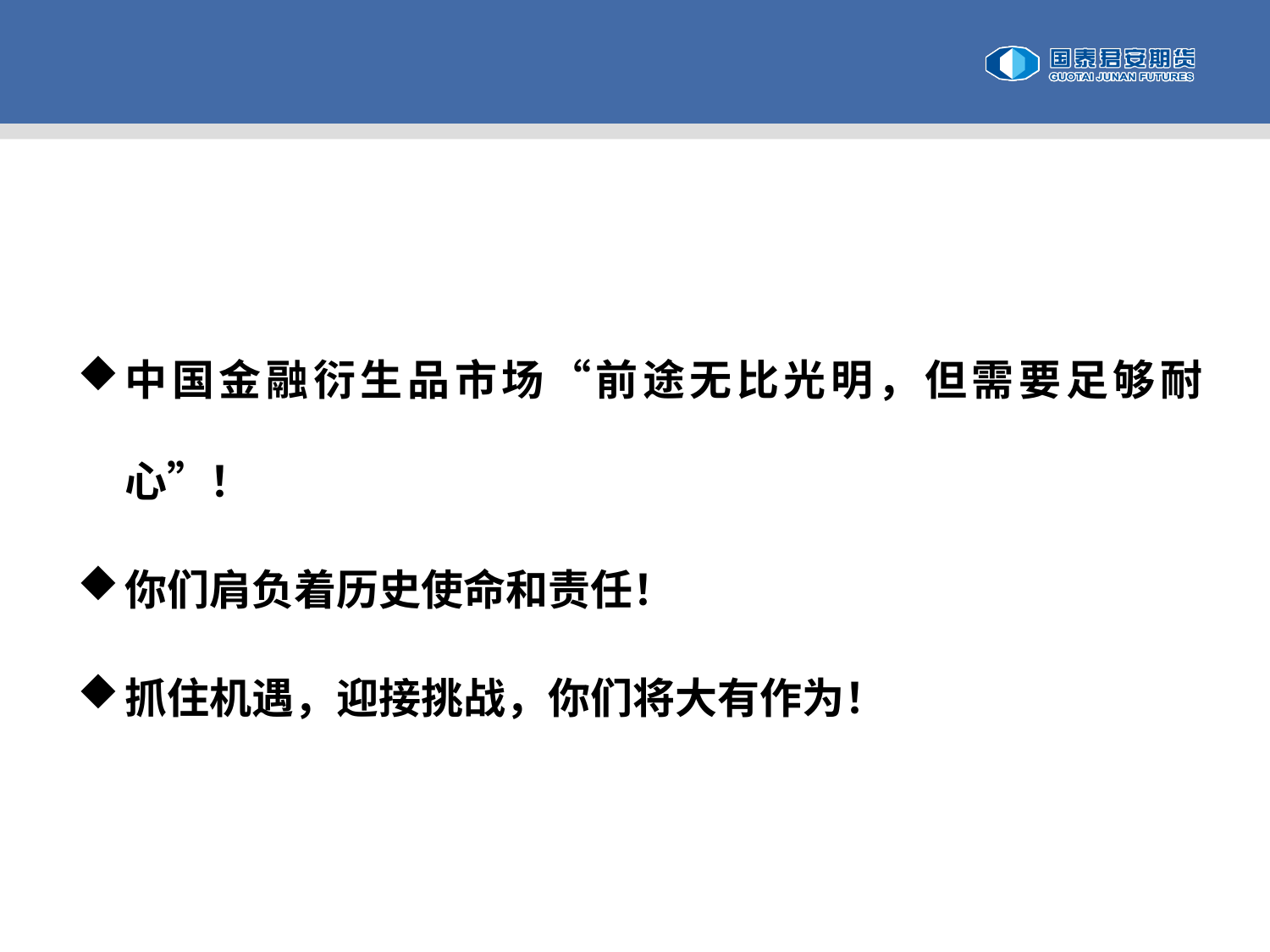

中国金融衍生品市场“前途无比光明，但需要足够耐心”！
你们肩负着历史使命和责任！
抓住机遇，迎接挑战，你们将大有作为！